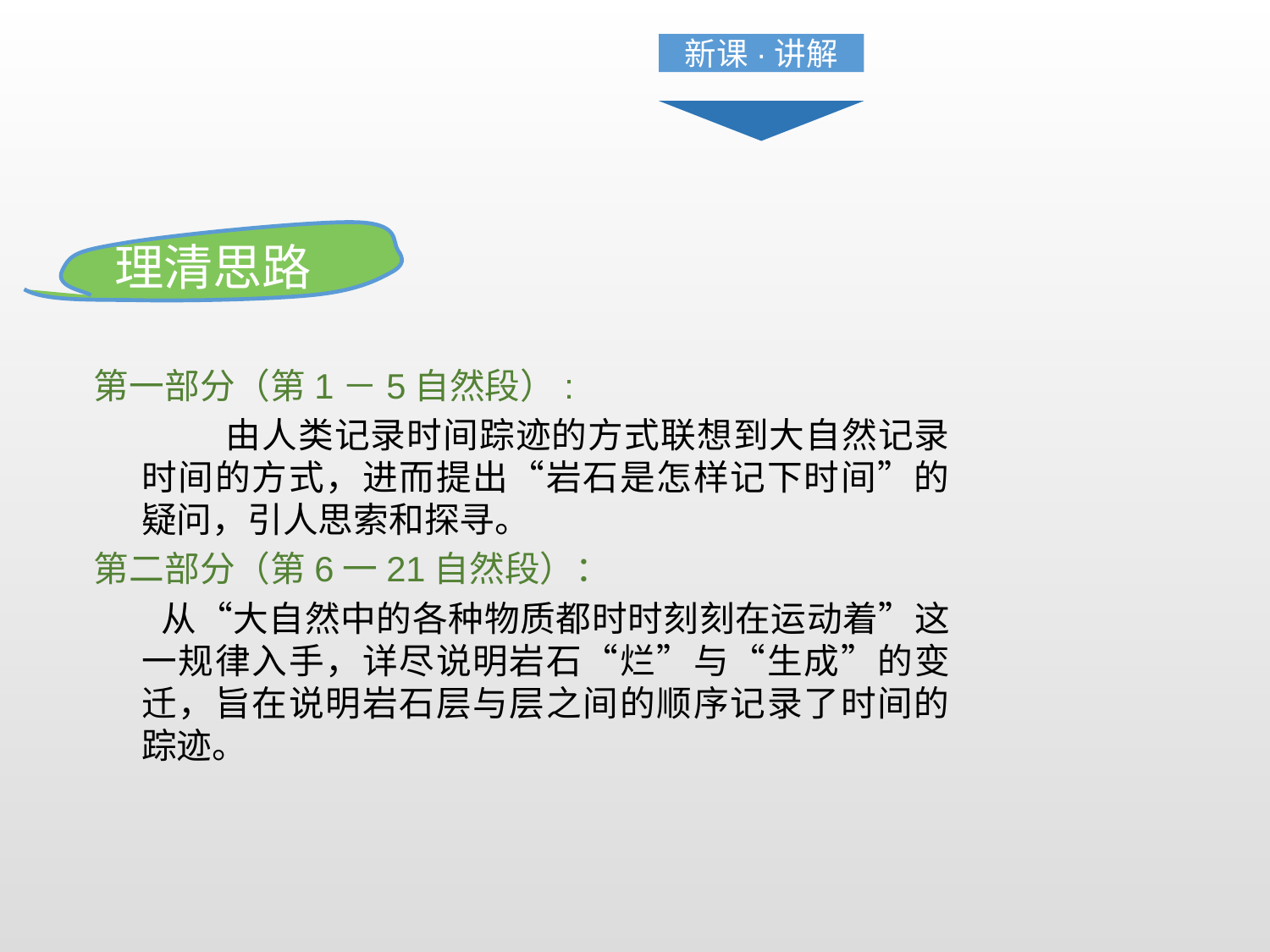

新课·讲解

理清思路
第一部分（第1－5自然段）:
              由人类记录时间踪迹的方式联想到大自然记录时间的方式，进而提出“岩石是怎样记下时间”的疑问，引人思索和探寻。
第二部分（第6一21自然段）：
       从“大自然中的各种物质都时时刻刻在运动着”这一规律入手，详尽说明岩石“烂”与“生成”的变迁，旨在说明岩石层与层之间的顺序记录了时间的踪迹。